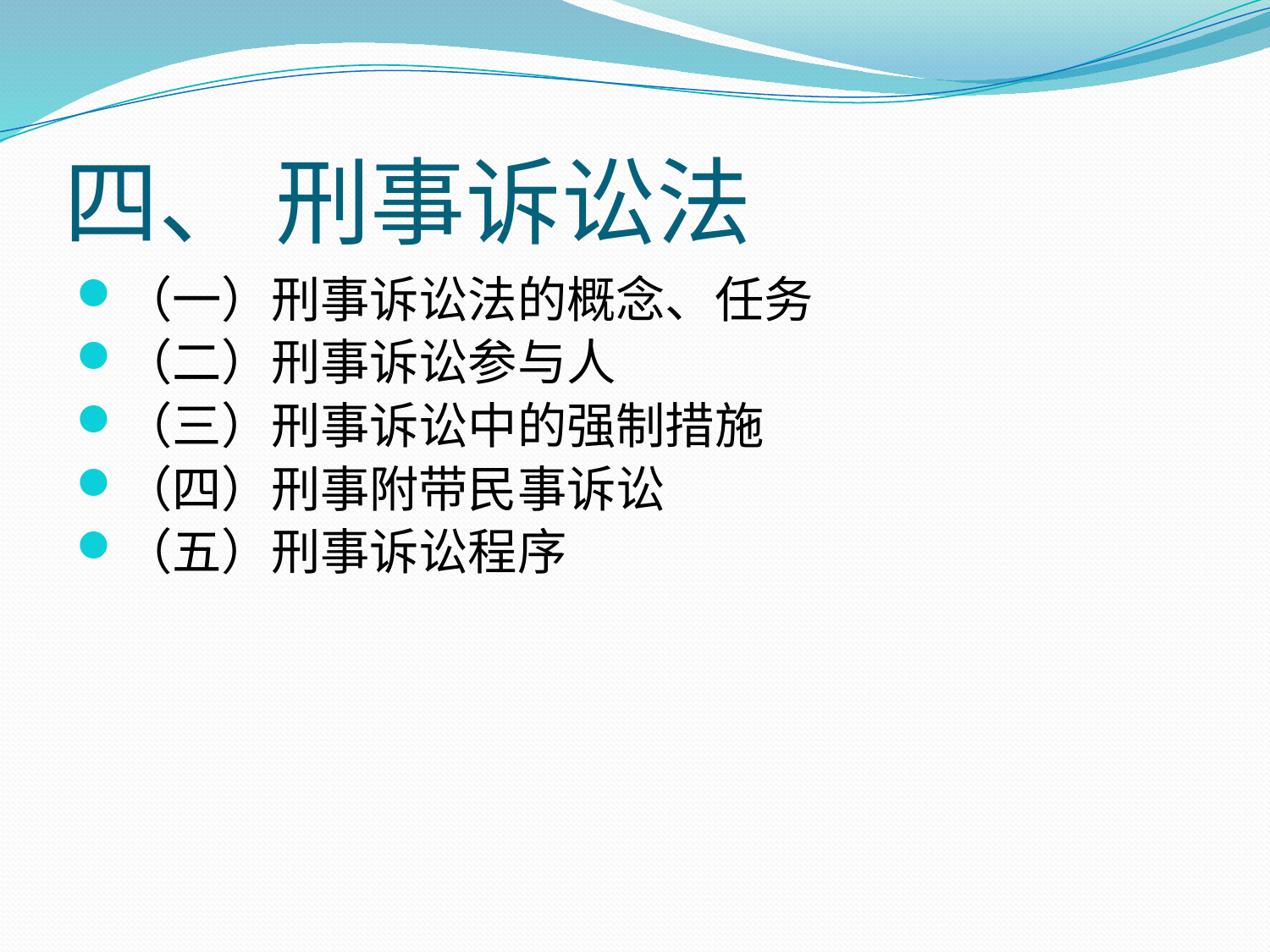

# 四、 刑事诉讼法
（一）刑事诉讼法的概念、任务
（二）刑事诉讼参与人
（三）刑事诉讼中的强制措施
（四）刑事附带民事诉讼
（五）刑事诉讼程序